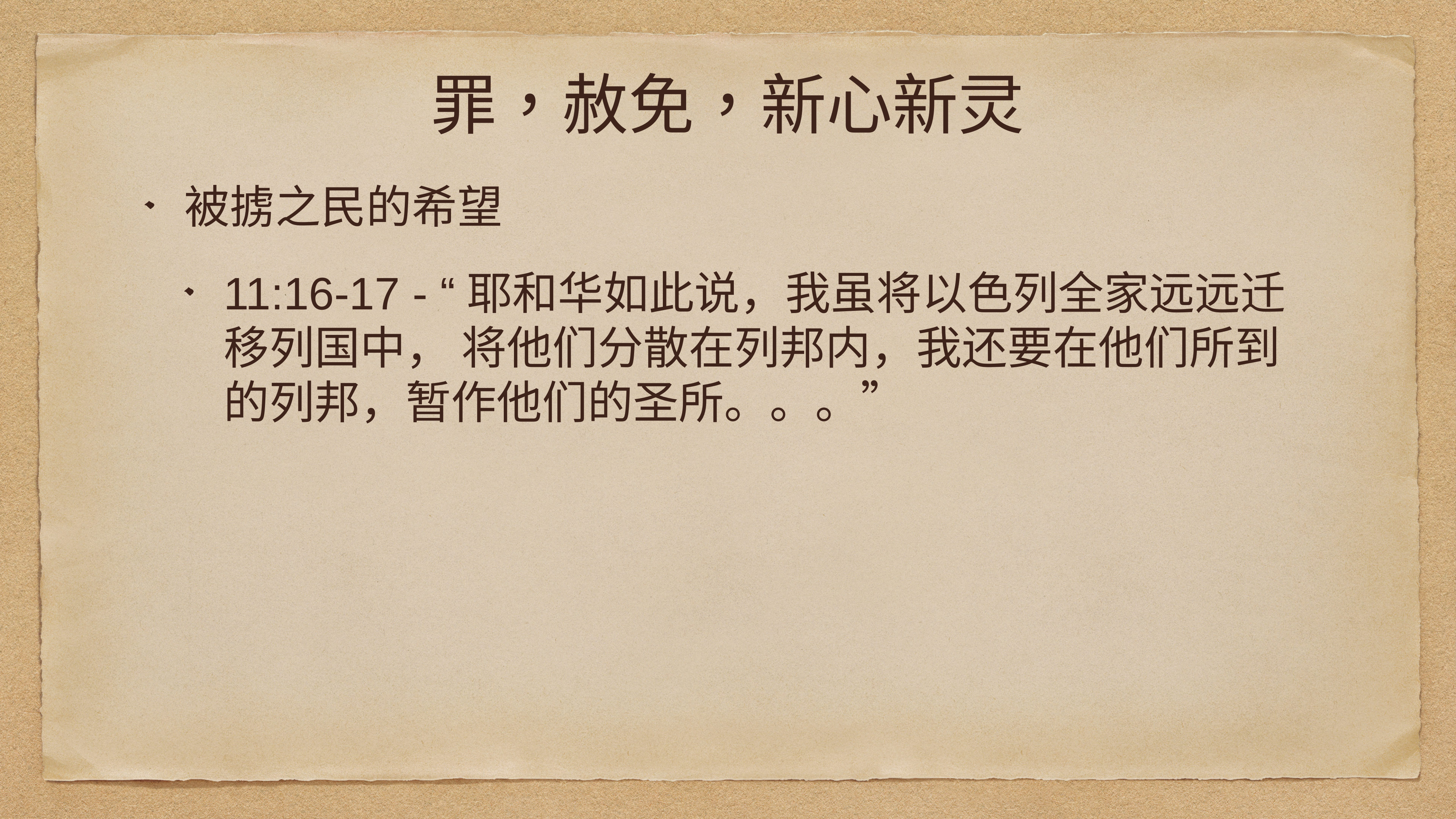

# 罪，赦免，新心新灵
被掳之民的希望
11:16-17 - “耶和华如此说，我虽将以色列全家远远迁移列国中， 将他们分散在列邦内，我还要在他们所到的列邦，暂作他们的圣所。。。”